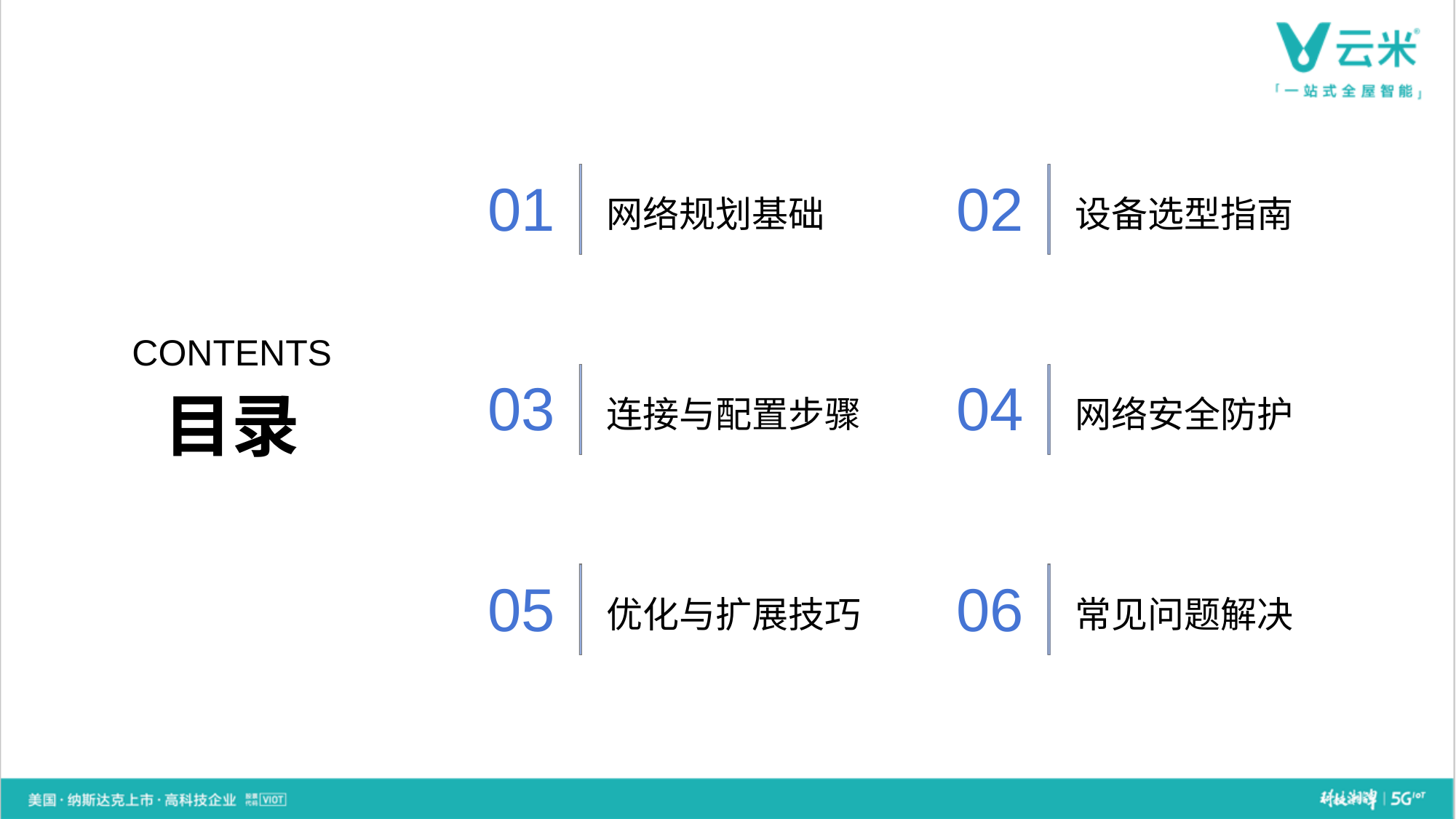

网络规划基础
设备选型指南

01
02
CONTENTS
连接与配置步骤
网络安全防护

03
04
目录
优化与扩展技巧
常见问题解决

05
06